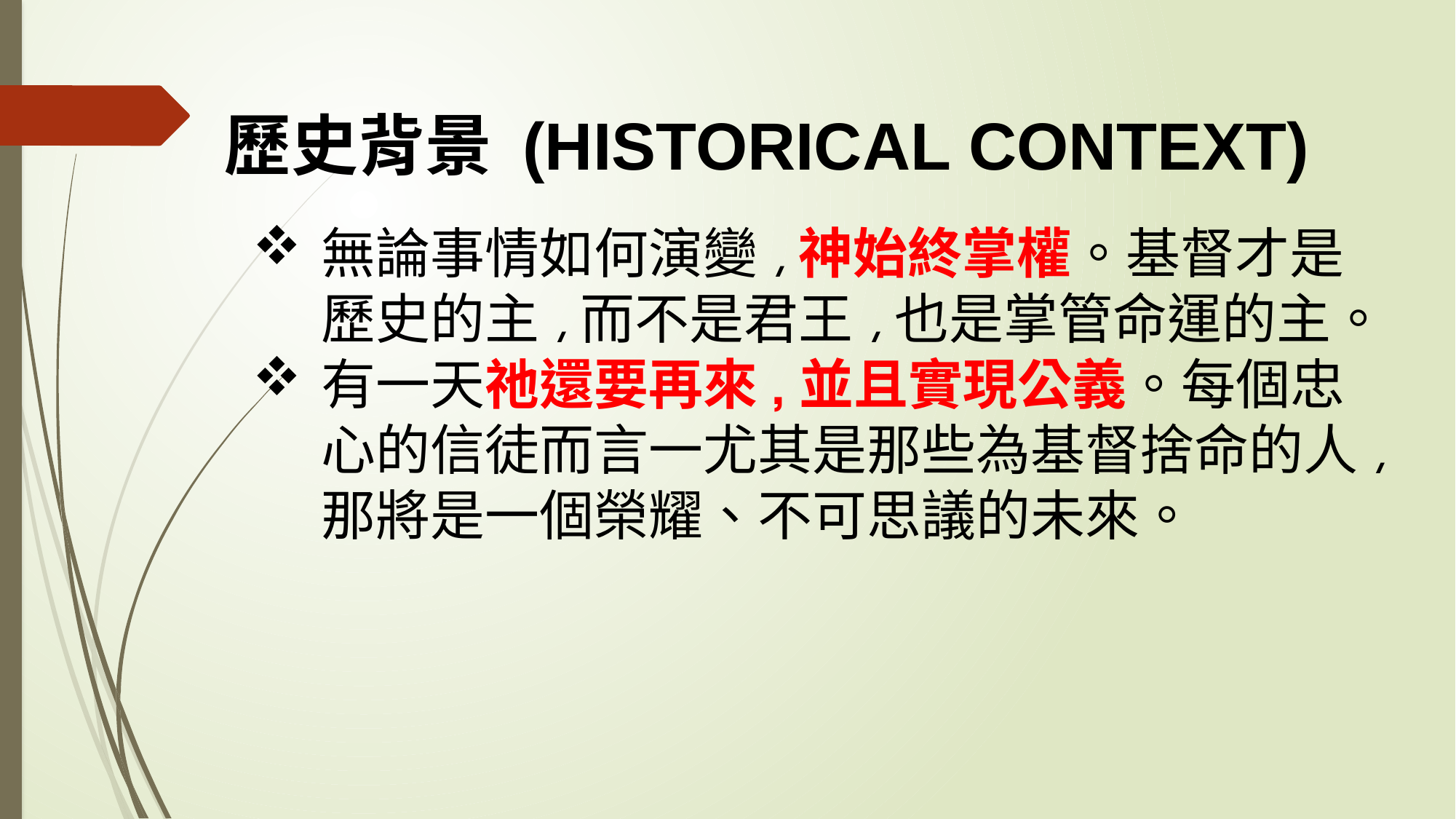

歷史背景 (Historical Context)
無論事情如何演變,神始終掌權。基督才是歷史的主,而不是君王,也是掌管命運的主。
有一天祂還要再來,並且實現公義。每個忠心的信徒而言一尤其是那些為基督捨命的人,那將是一個榮耀、不可思議的未來。